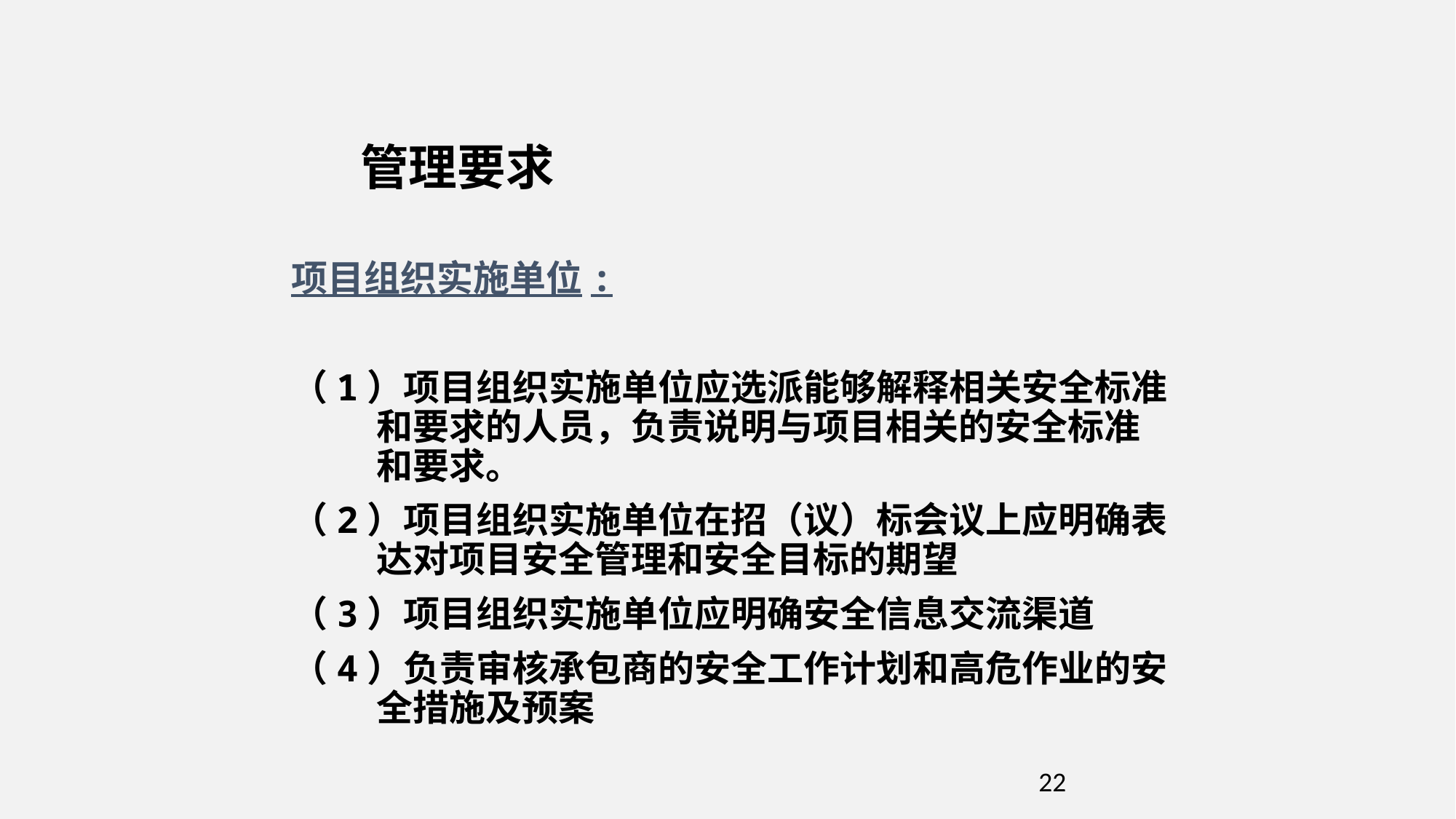

# 管理要求
项目组织实施单位:

（1）项目组织实施单位应选派能够解释相关安全标准和要求的人员，负责说明与项目相关的安全标准和要求。
（2）项目组织实施单位在招（议）标会议上应明确表达对项目安全管理和安全目标的期望
（3）项目组织实施单位应明确安全信息交流渠道
（4）负责审核承包商的安全工作计划和高危作业的安全措施及预案
22